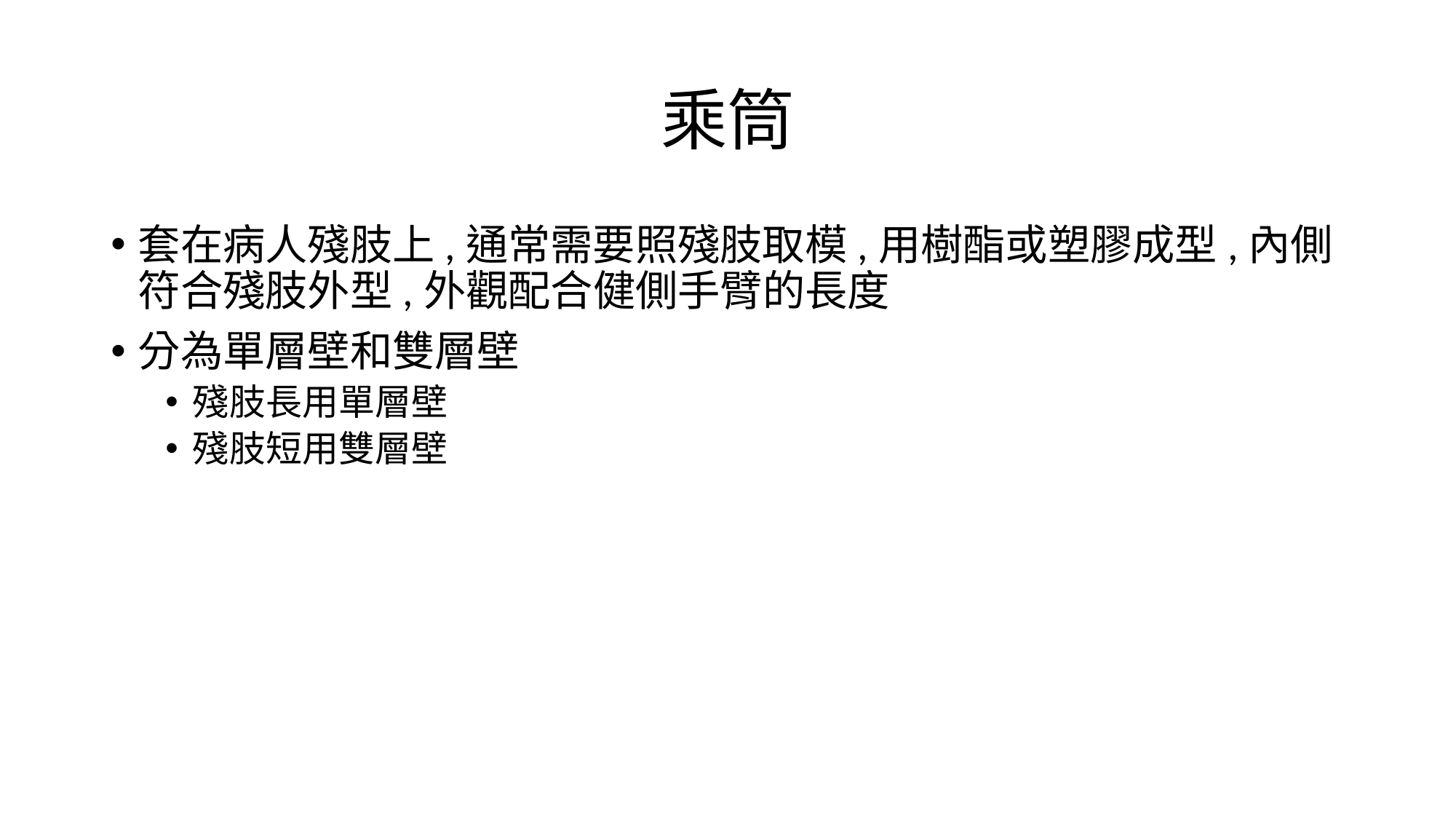

# 乘筒
套在病人殘肢上,通常需要照殘肢取模,用樹酯或塑膠成型,內側符合殘肢外型,外觀配合健側手臂的長度
分為單層壁和雙層壁
殘肢長用單層壁
殘肢短用雙層壁